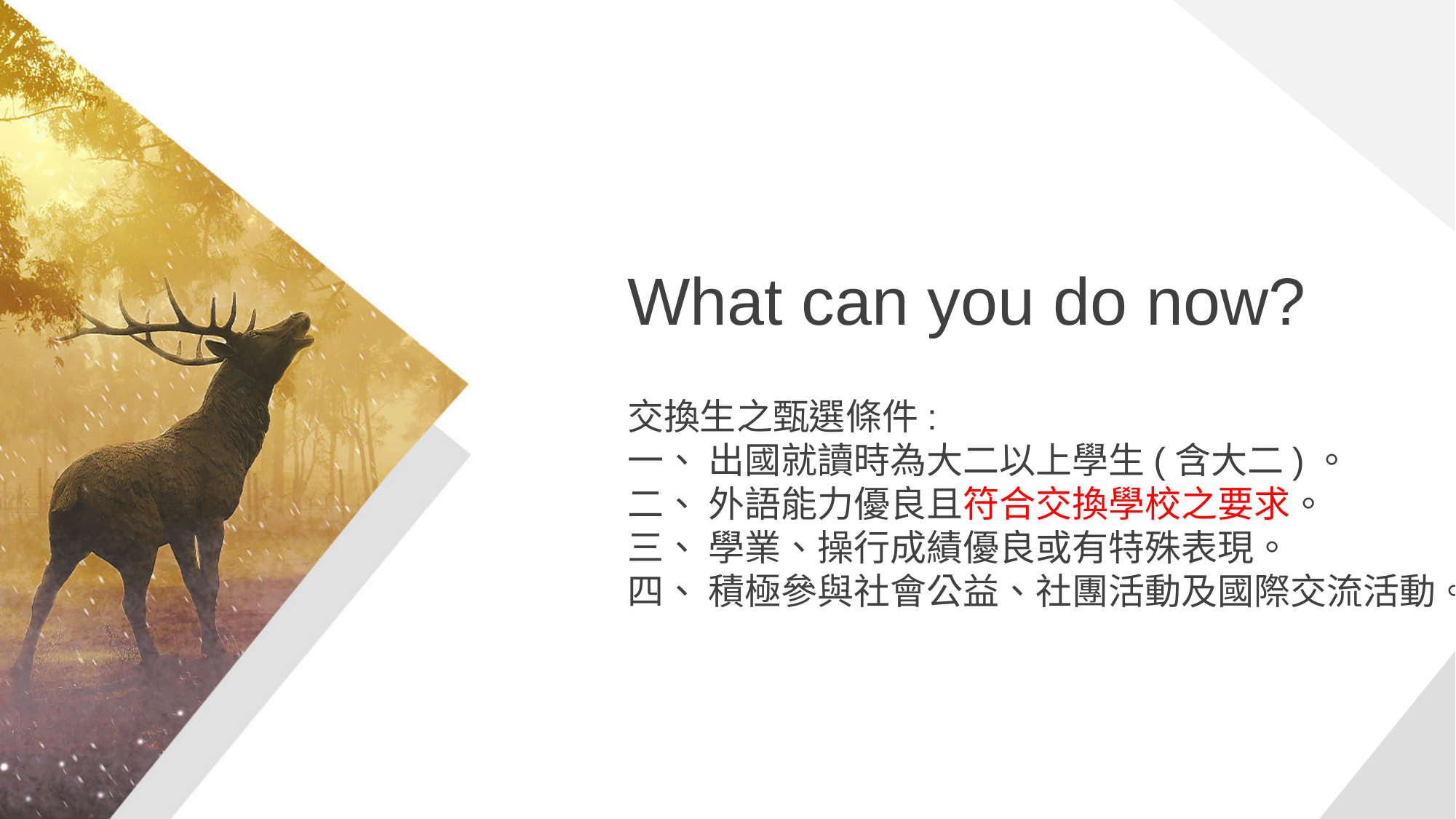

What can you do now?
交換生之甄選條件:
一、 出國就讀時為大二以上學生(含大二)。
二、 外語能力優良且符合交換學校之要求。
三、 學業、操行成績優良或有特殊表現。
四、 積極參與社會公益、社團活動及國際交流活動。